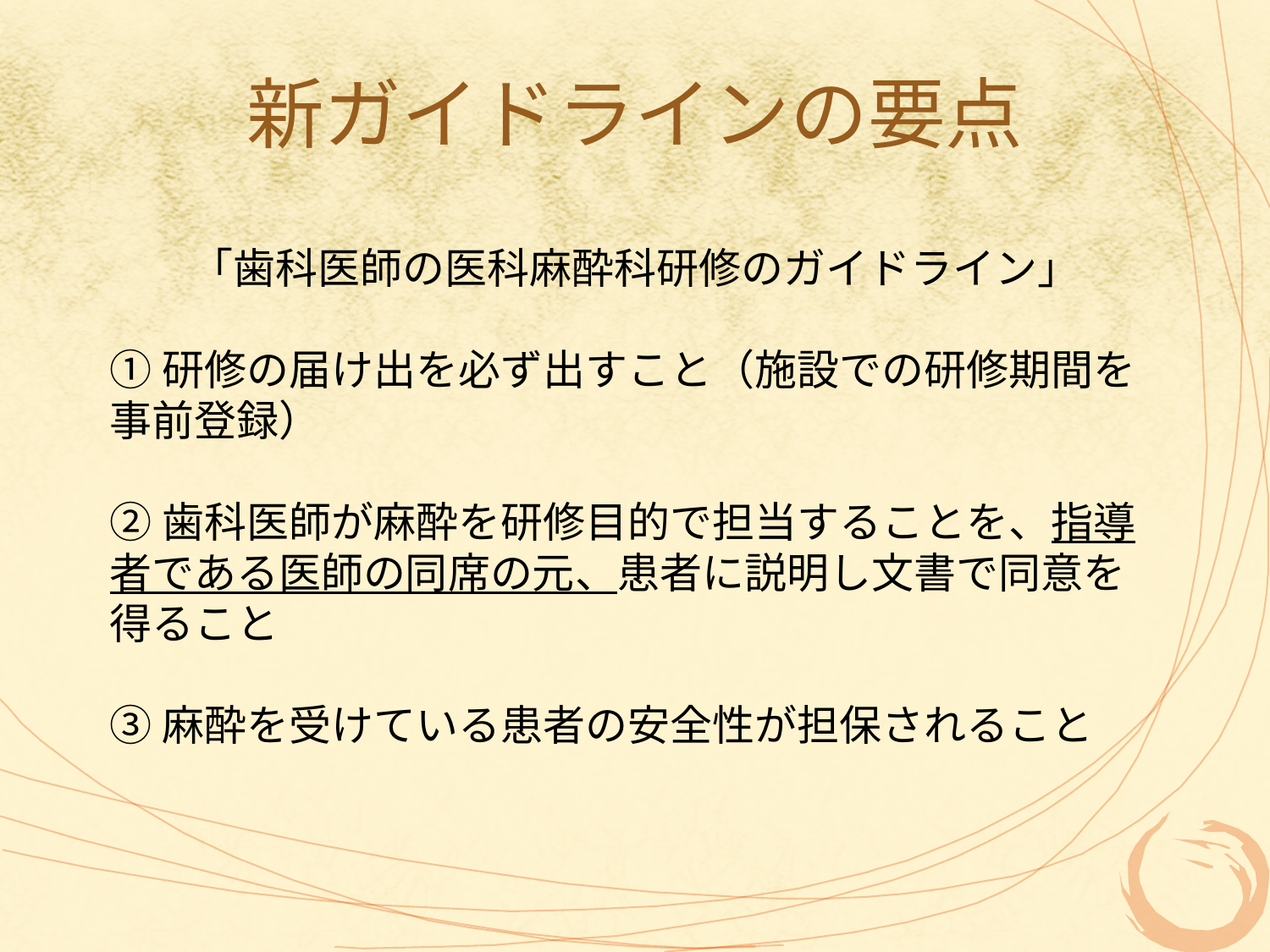

# 新ガイドラインの要点
「歯科医師の医科麻酔科研修のガイドライン」

①研修の届け出を必ず出すこと（施設での研修期間を事前登録）

②歯科医師が麻酔を研修目的で担当することを、指導者である医師の同席の元、患者に説明し文書で同意を得ること

③麻酔を受けている患者の安全性が担保されること